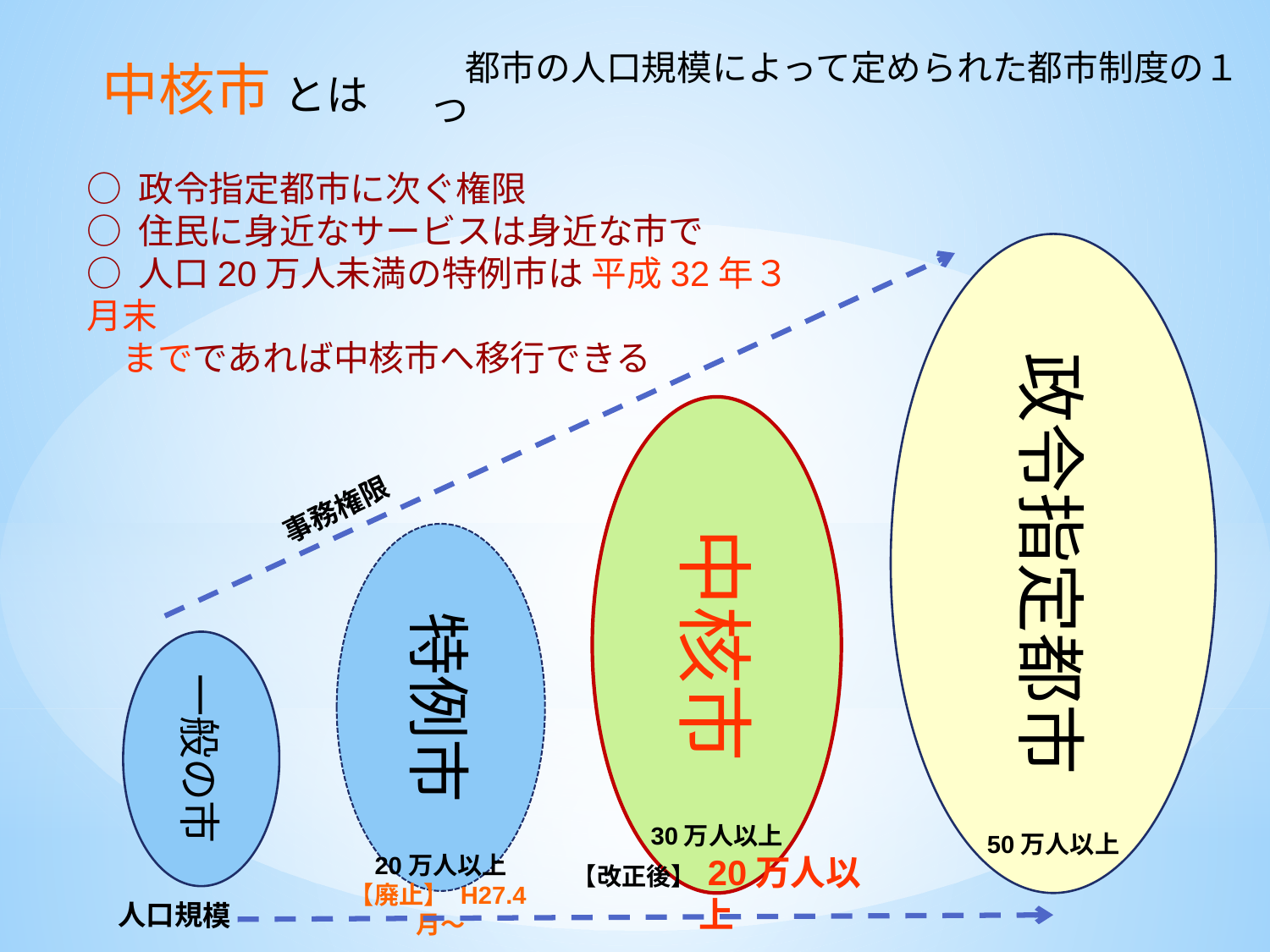

中核市 とは
　都市の人口規模によって定められた都市制度の１つ
○ 政令指定都市に次ぐ権限
○ 住民に身近なサービスは身近な市で
○ 人口20万人未満の特例市は 平成32年３月末
　までであれば中核市へ移行できる
政令指定都市
中核市
事務権限
特例市
一般の市
30万人以上
【改正後】 20万人以上
50万人以上
20万人以上
【廃止】 H27.4月～
人口規模